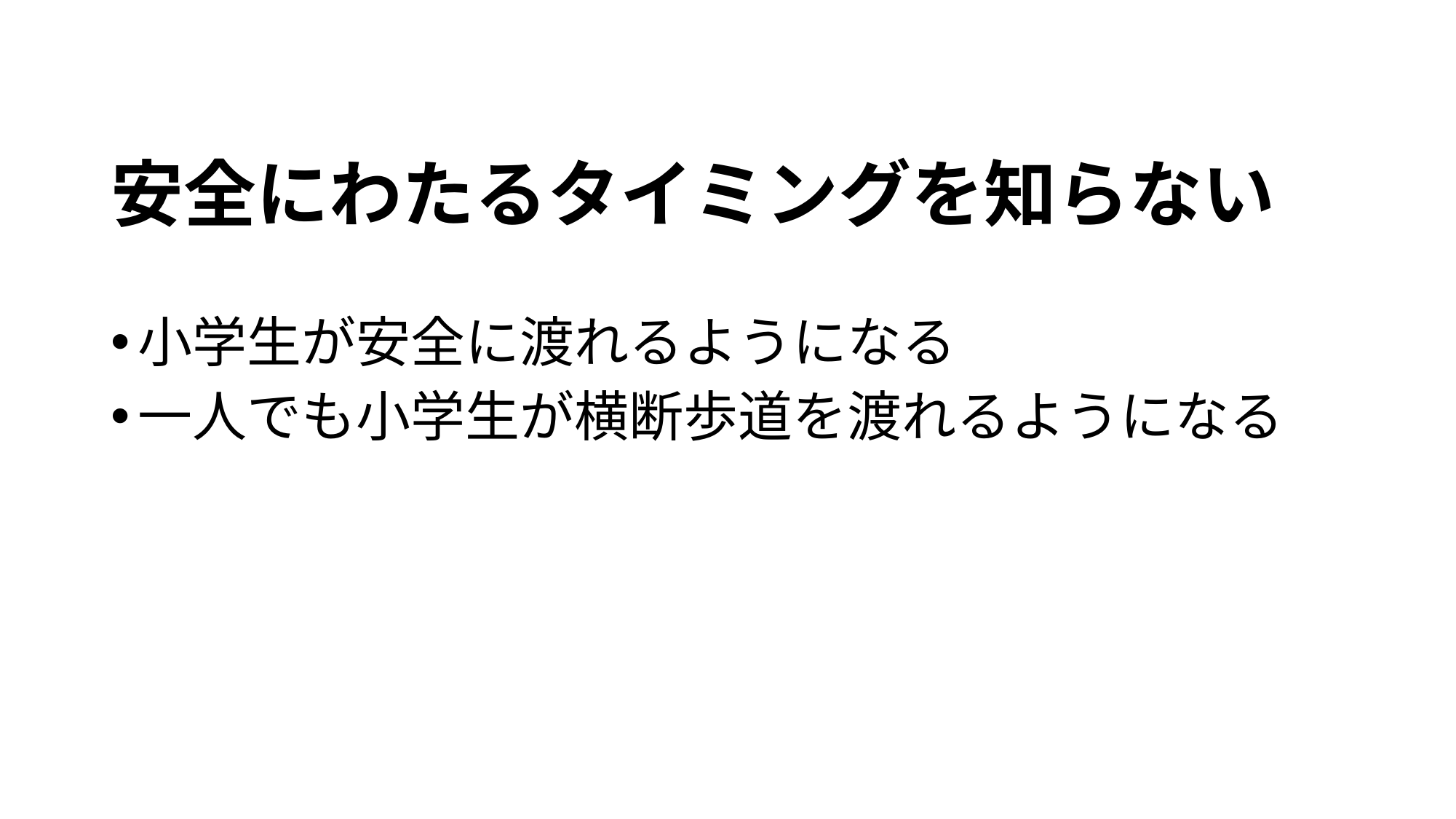

# 安全にわたるタイミングを知らない
小学生が安全に渡れるようになる
一人でも小学生が横断歩道を渡れるようになる